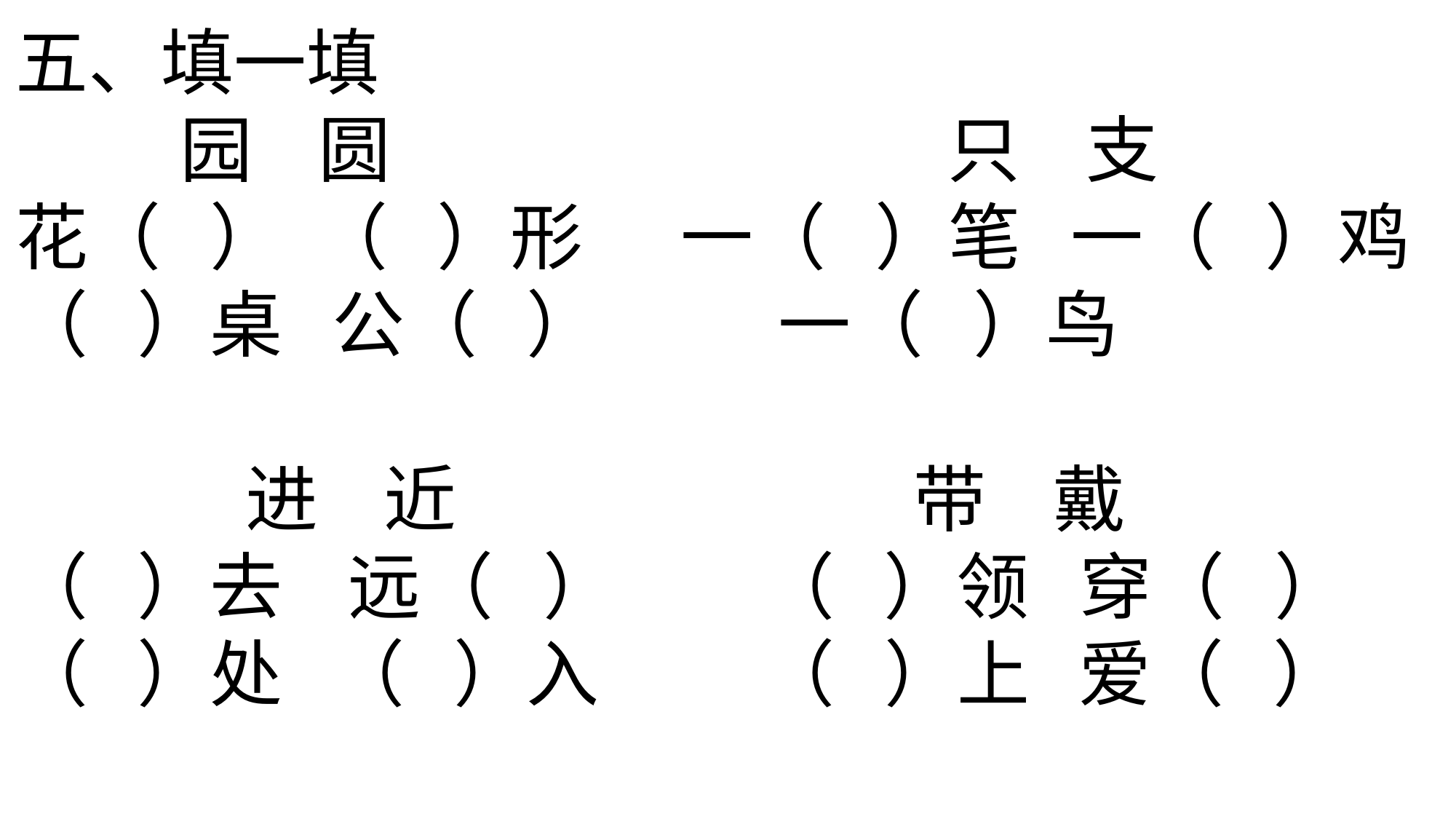

五、填一填
         园    圆                                  只    支
花（   ）  （   ）形      一（   ）笔   一（   ）鸡
（   ）桌   公（   ）           一（   ）鸟

             进    近                            带    戴
（   ）去    远（   ）         （   ）领   穿（   ）
（   ）处   （   ）入          （   ）上   爱（   ）